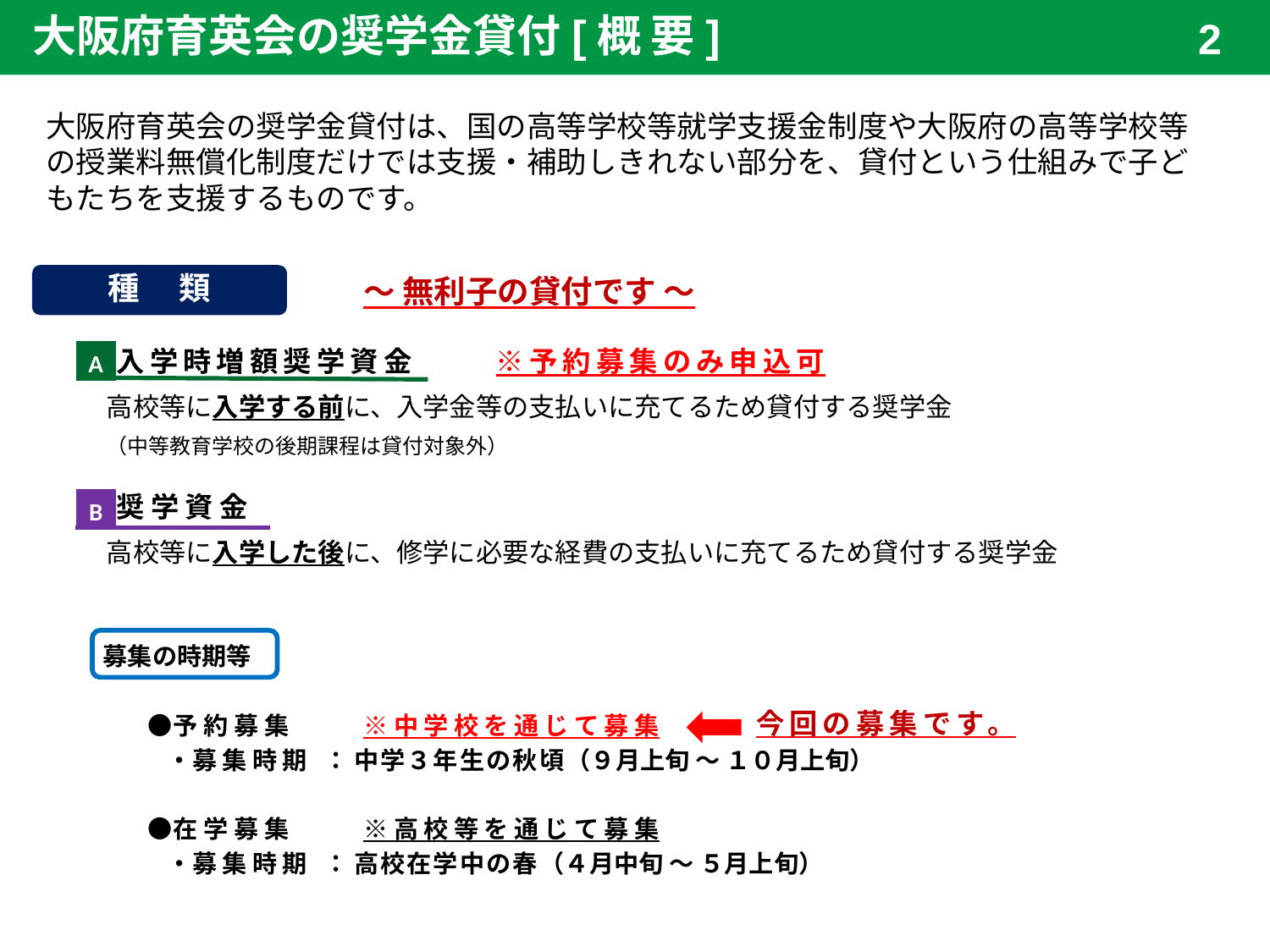

大阪府育英会の奨学金貸付[概 要]
2
大阪府育英会の奨学金貸付は、国の高等学校等就学支援金制度や大阪府の高等学校等の授業料無償化制度だけでは支援・補助しきれない部分を、貸付という仕組みで子どもたちを支援するものです。

種　 類

　　 入学時増額奨学資金 　　※予約募集のみ申込可

　　高校等に入学する前に、入学金等の支払いに充てるため貸付する奨学金
　　（中等教育学校の後期課程は貸付対象外）

　　 奨 学 資 金

　　高校等に入学した後に、修学に必要な経費の支払いに充てるため貸付する奨学金

～ 無利子の貸付です ～
A
B

     募集の時期等

　　　 ●予 約 募 集　　　※ 中学校を通じて募集
　　　　・募集時期 ： 中学３年生の秋頃（９月上旬 ～ １０月上旬）

　　 　●在 学 募 集　　　※ 高校等を通じて募集
　　　　・募集時期 ： 高校在学中の春（４月中旬 ～ ５月上旬）

今回の募集です。